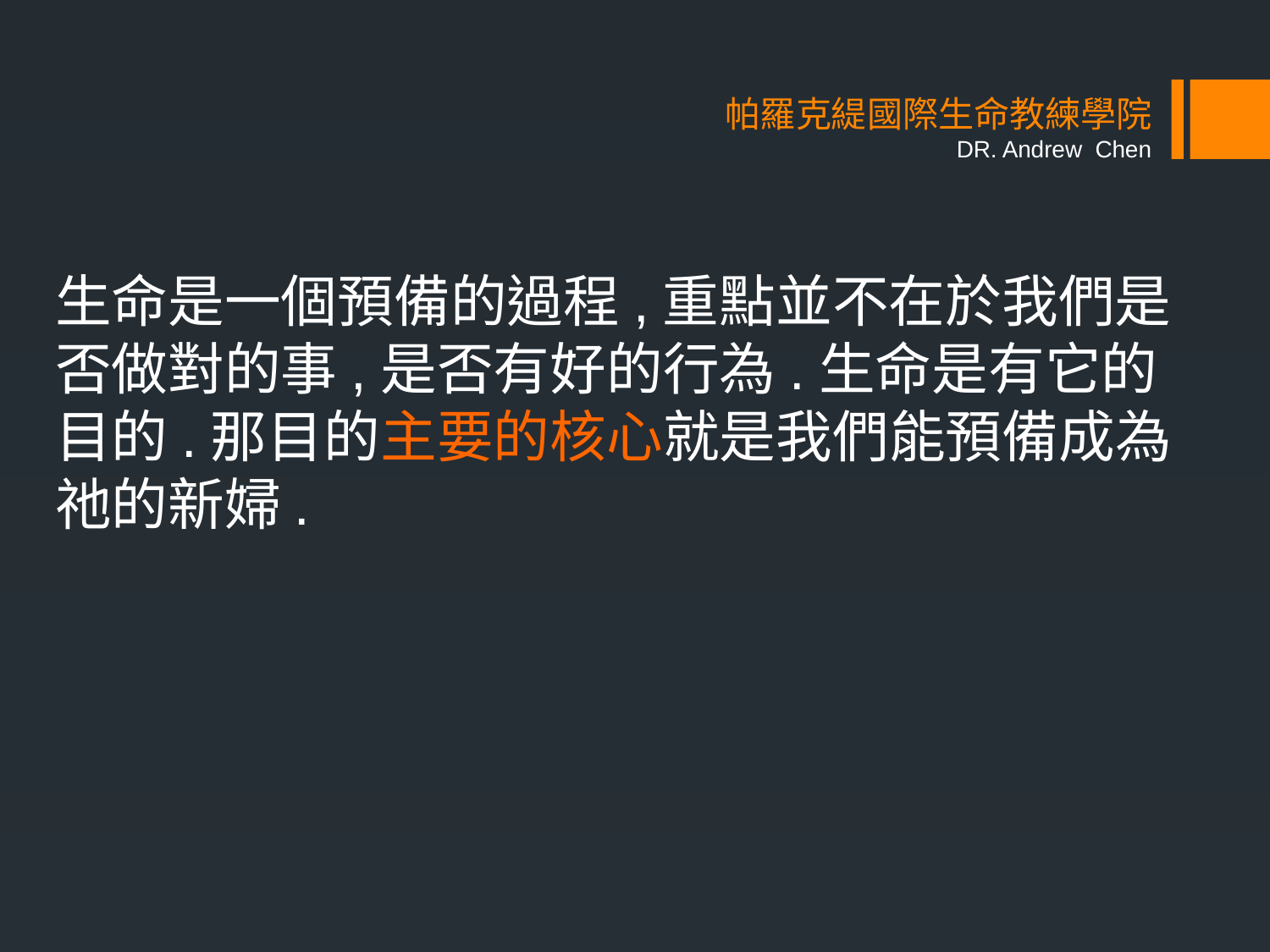

# 帕羅克緹國際生命教練學院 DR. Andrew  Chen

生命是一個預備的過程,重點並不在於我們是否做對的事,是否有好的行為.生命是有它的目的.那目的主要的核心就是我們能預備成為祂的新婦.